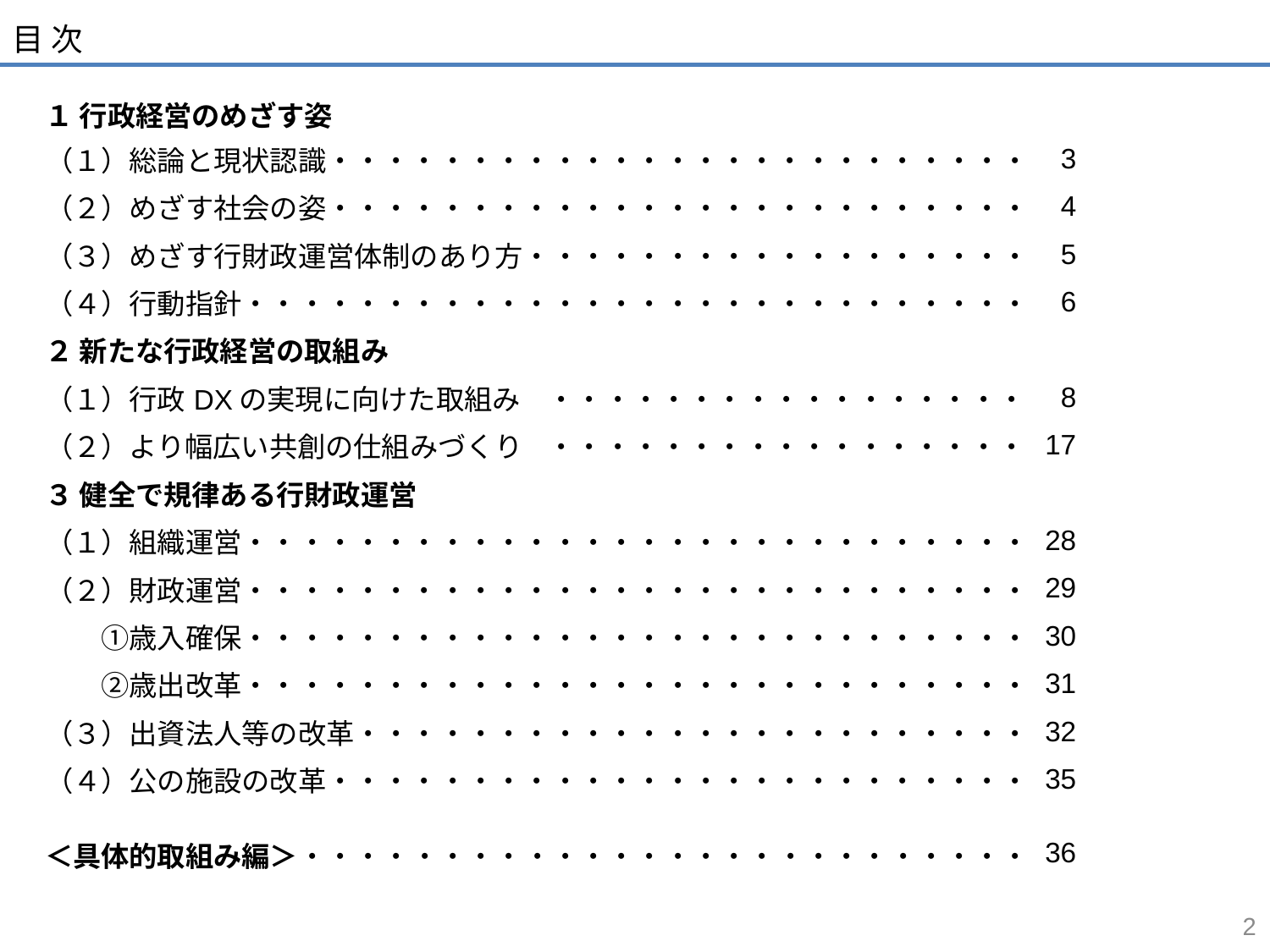

目 次
| １ 行政経営のめざす姿 |  |  |
| --- | --- | --- |
| （１）総論と現状認識・・・・・・・・・・・・・・・・・・・・・・・・・ |  | 3 |
| （２）めざす社会の姿・・・・・・・・・・・・・・・・・・・・・・・・・ |  | 4 |
| （３）めざす行財政運営体制のあり方・・・・・・・・・・・・・・・・・・ |  | 5 |
| （４）行動指針・・・・・・・・・・・・・・・・・・・・・・・・・・・・ |  | 6 |
| ２ 新たな行政経営の取組み |  |  |
| （１）行政DXの実現に向けた取組み | ・・・・・・・・・・・・・・・・・ | 8 |
| （２）より幅広い共創の仕組みづくり | ・・・・・・・・・・・・・・・・・ | 17 |
| ３ 健全で規律ある行財政運営 |  |  |
| （１）組織運営・・・・・・・・・・・・・・・・・・・・・・・・・・・・ |  | 28 |
| （２）財政運営・・・・・・・・・・・・・・・・・・・・・・・・・・・・ |  | 29 |
| ①歳入確保・・・・・・・・・・・・・・・・・・・・・・・・・・・・ |  | 30 |
| ②歳出改革・・・・・・・・・・・・・・・・・・・・・・・・・・・・ |  | 31 |
| （３）出資法人等の改革・・・・・・・・・・・・・・・・・・・・・・・・ |  | 32 |
| （４）公の施設の改革・・・・・・・・・・・・・・・・・・・・・・・・・ |  | 35 |
| ＜具体的取組み編＞・・・・・・・・・・・・・・・・・・・・・・・・・・ |  | 36 |
2